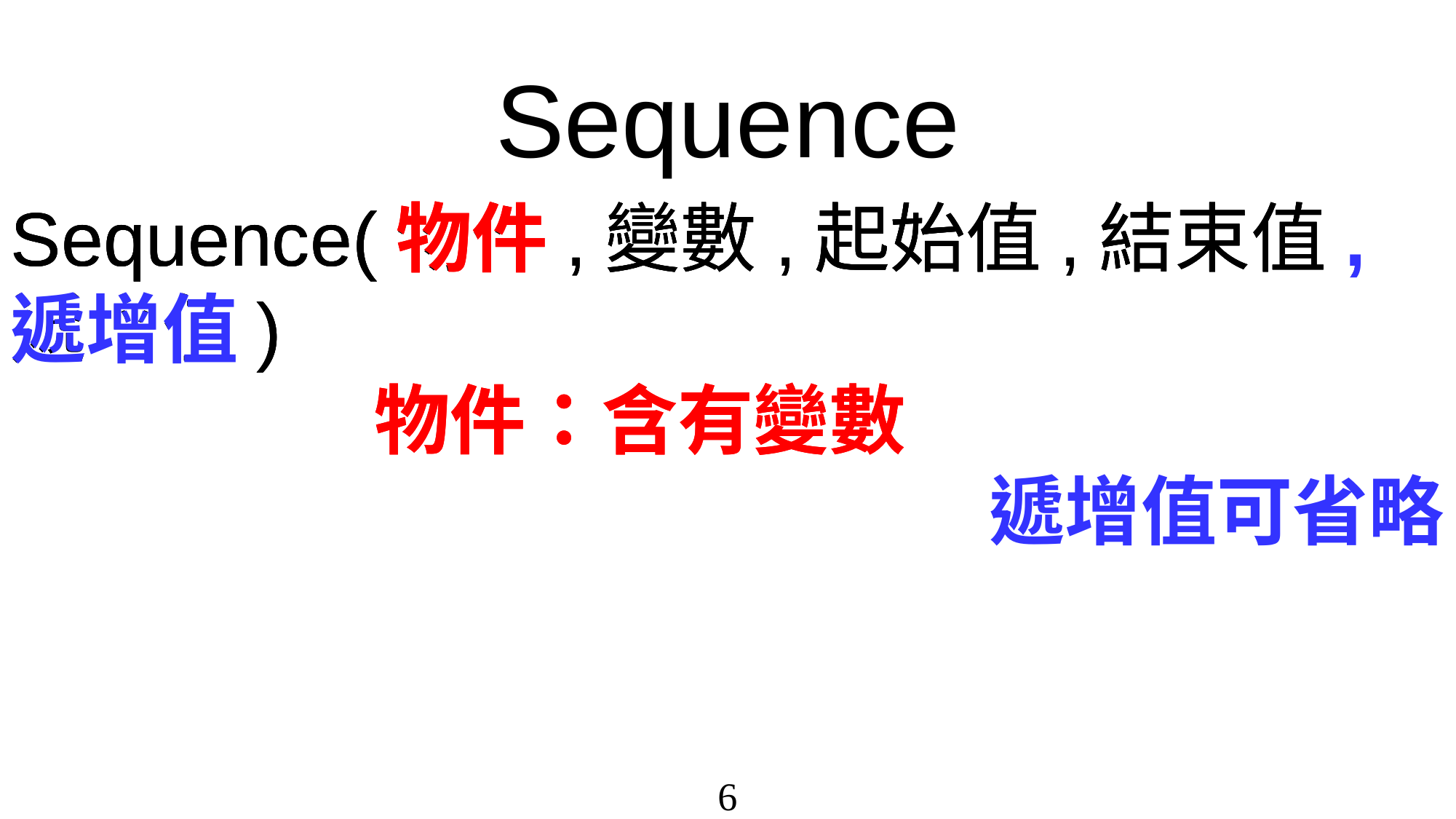

# Sequence
Sequence(物件,變數,起始值,結束值,遞增值)
Sequence(物件,變數,起始值,結束值,遞增值)
                    物件：含有變數
Sequence(物件,變數,起始值,結束值,遞增值)
                    物件：含有變數
遞增值可省略

6